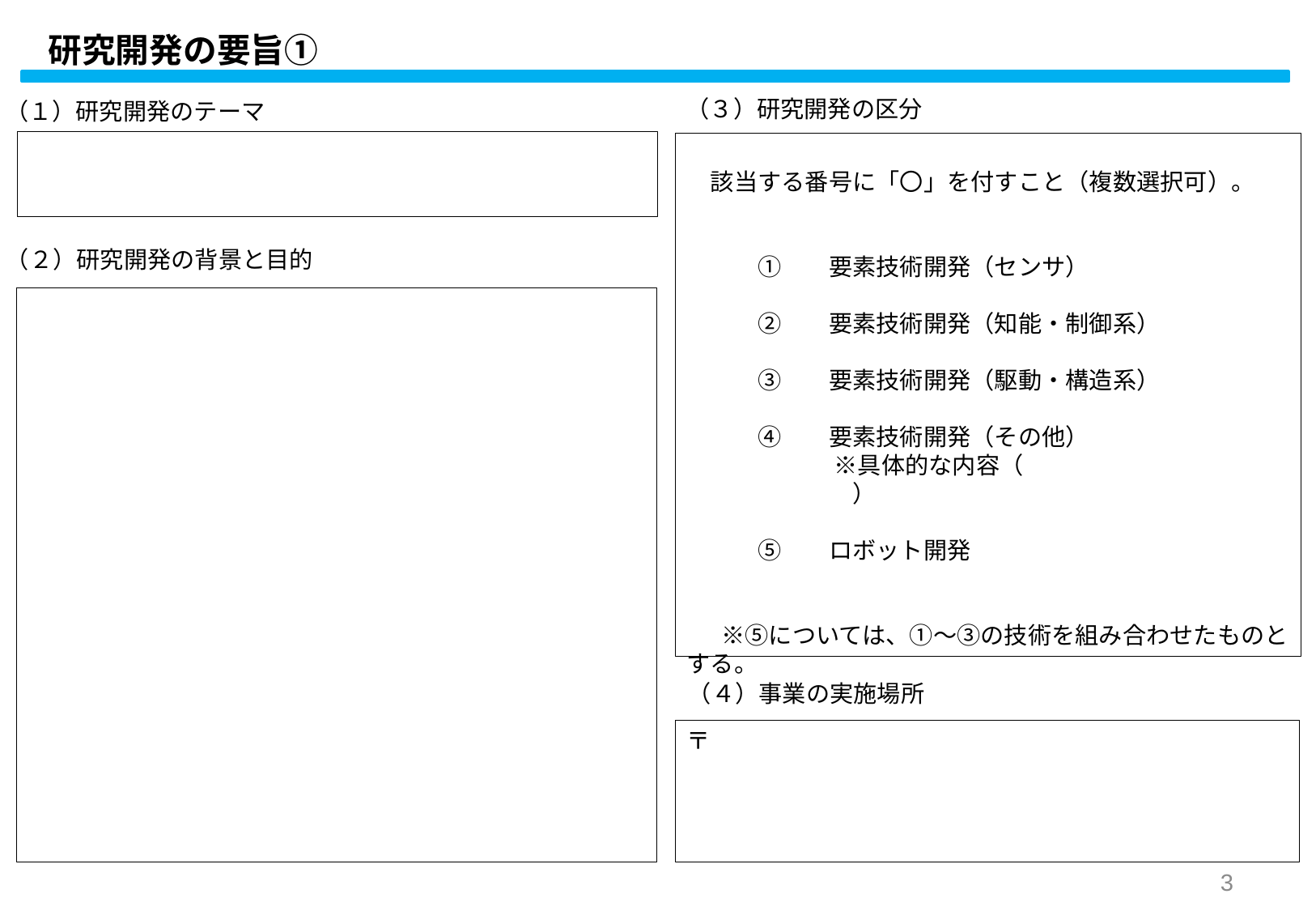

# 研究開発の要旨①
（３）研究開発の区分
（１）研究開発のテーマ

　該当する番号に「〇」を付すこと（複数選択可）。

　　　①　　要素技術開発（センサ）

　　　②　　要素技術開発（知能・制御系）

　　　③　　要素技術開発（駆動・構造系）

　　　④　　要素技術開発（その他）
　　　　　　 ※具体的な内容（　　　　　　　　　　　　　　　　　　）

　　　⑤　　ロボット開発

 　※⑤については、①～③の技術を組み合わせたものとする。
（２）研究開発の背景と目的

（４）事業の実施場所
〒
3